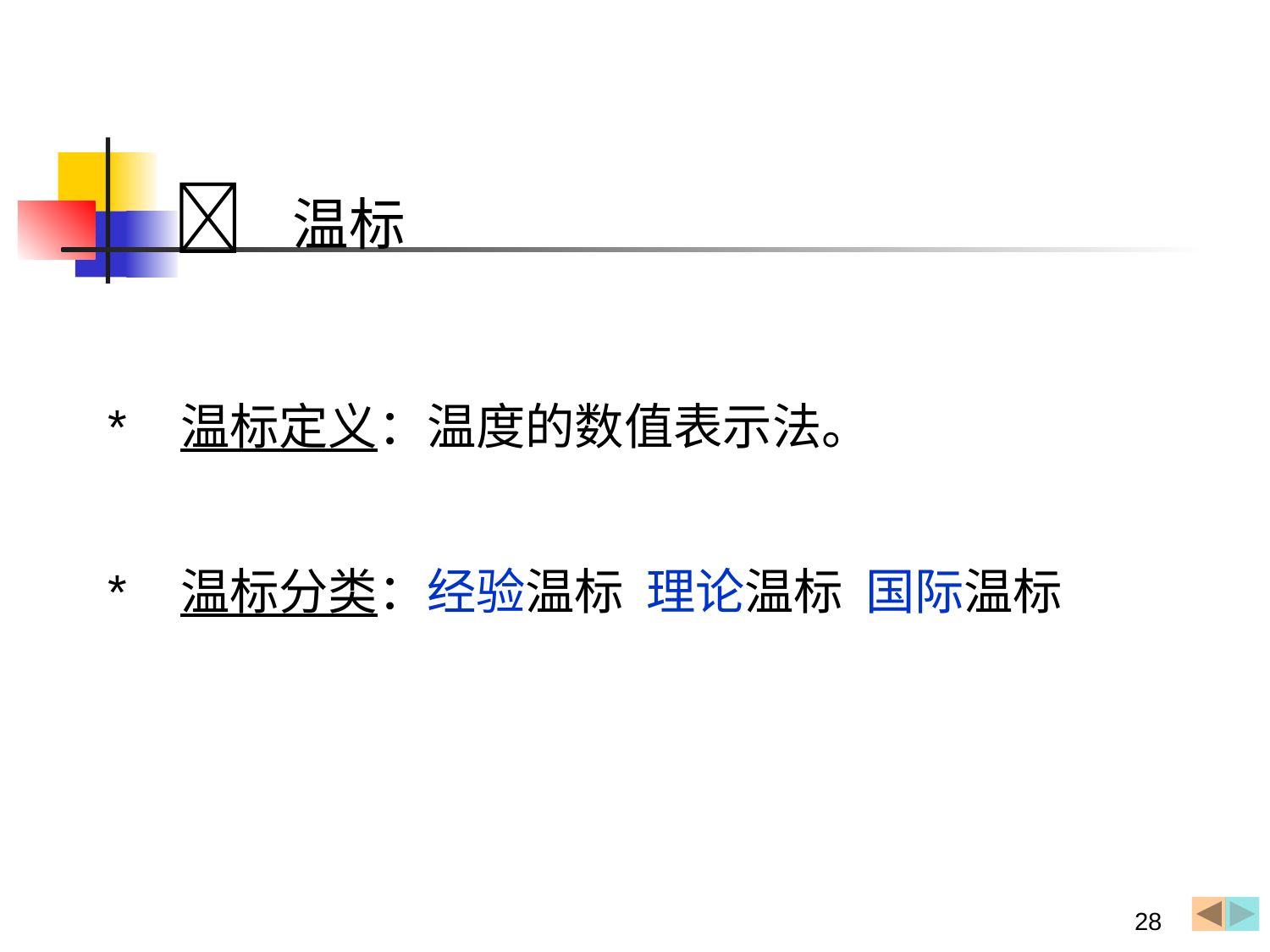

•  温标
*   温标定义：温度的数值表示法。

*   温标分类：经验温标  理论温标  国际温标
28